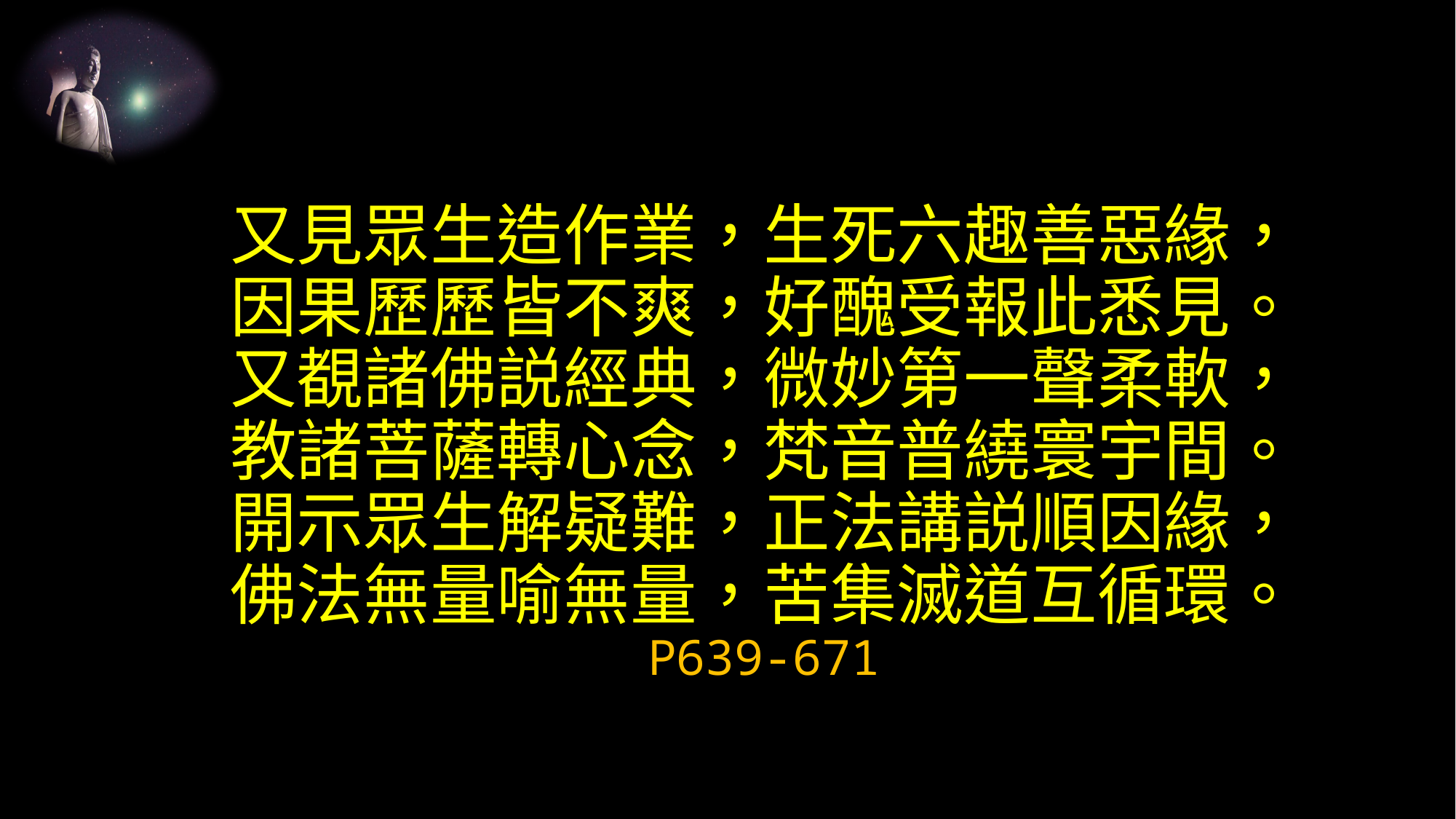

# 又見眾生造作業，生死六趣善惡緣， 因果歷歷皆不爽，好醜受報此悉見。 又覩諸佛説經典，微妙第一聲柔軟， 教諸菩薩轉心念，梵音普繞寰宇間。 開示眾生解疑難，正法講説順因緣， 佛法無量喻無量，苦集滅道互循環。 P639-671